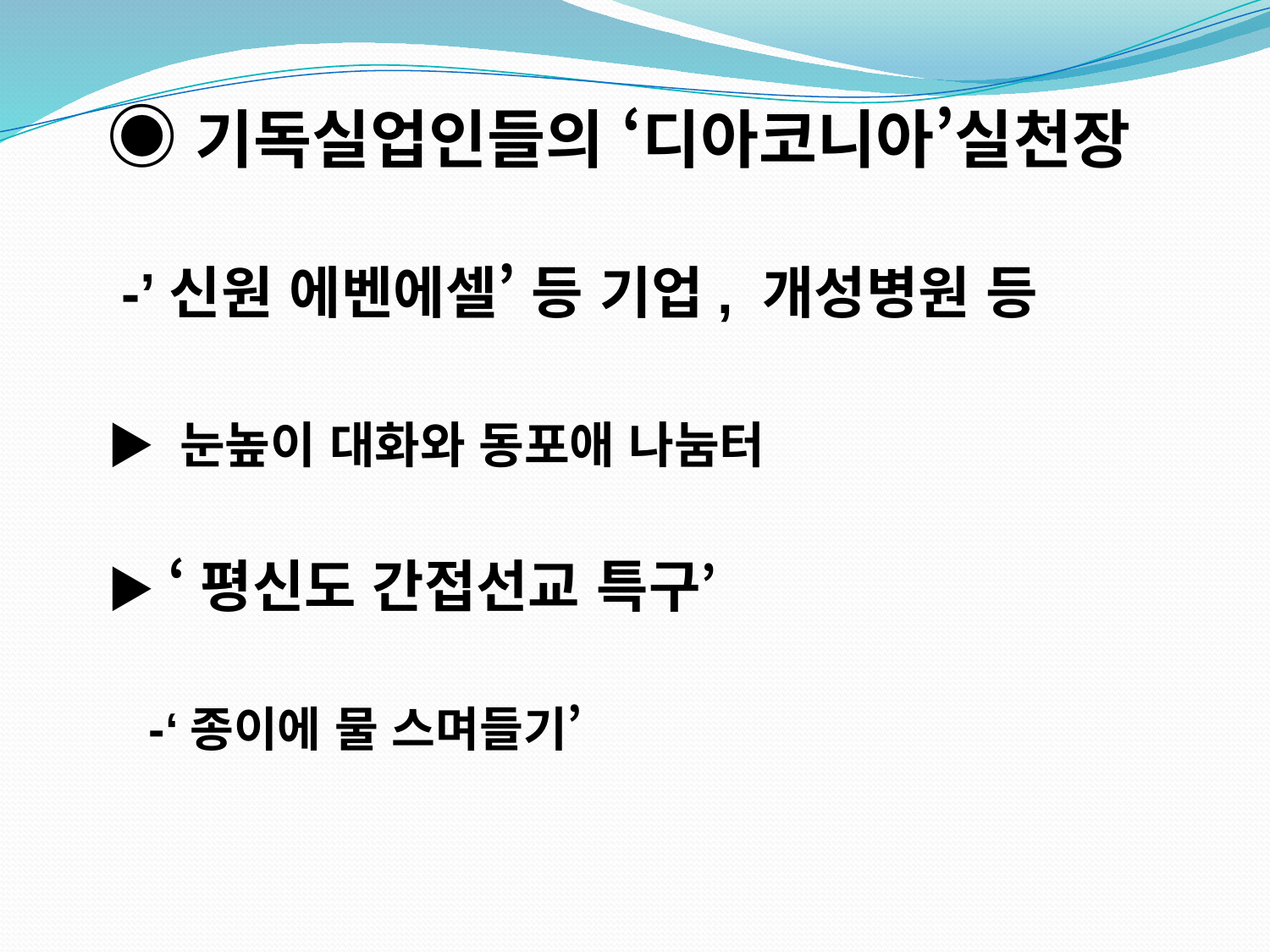

◉기독실업인들의 ‘디아코니아’실천장

 -’신원 에벤에셀’ 등 기업, 개성병원 등

▶ 눈높이 대화와 동포애 나눔터

▶ ‘평신도 간접선교 특구’

   -‘종이에 물 스며들기’